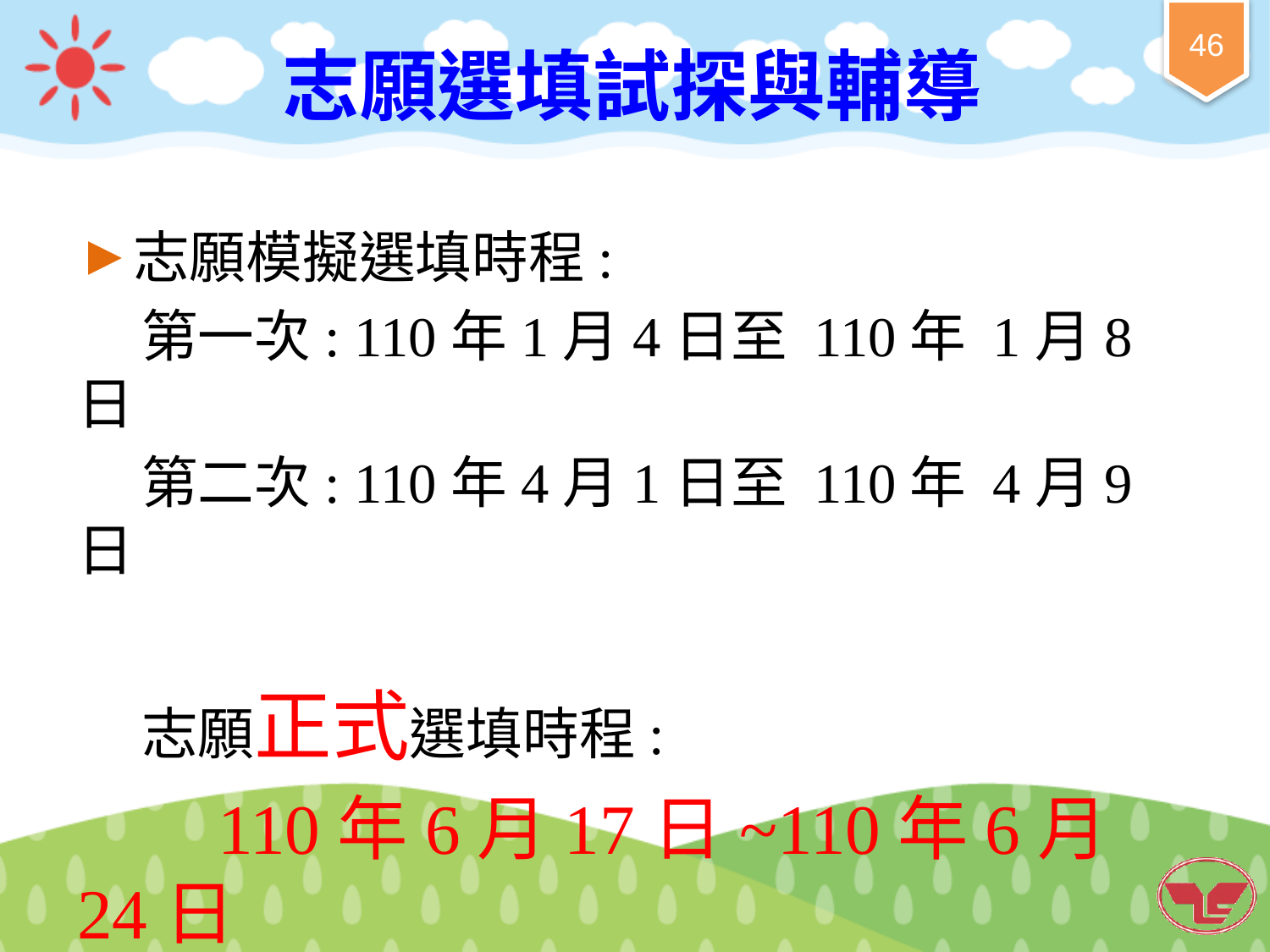

# 志願選填試探與輔導

志願模擬選填時程:
    第一次: 110年1月4日至 110年 1月8日
    第二次: 110年4月1日至 110年 4月9日

    志願正式選填時程:
        110年6月17日~110年6月24日